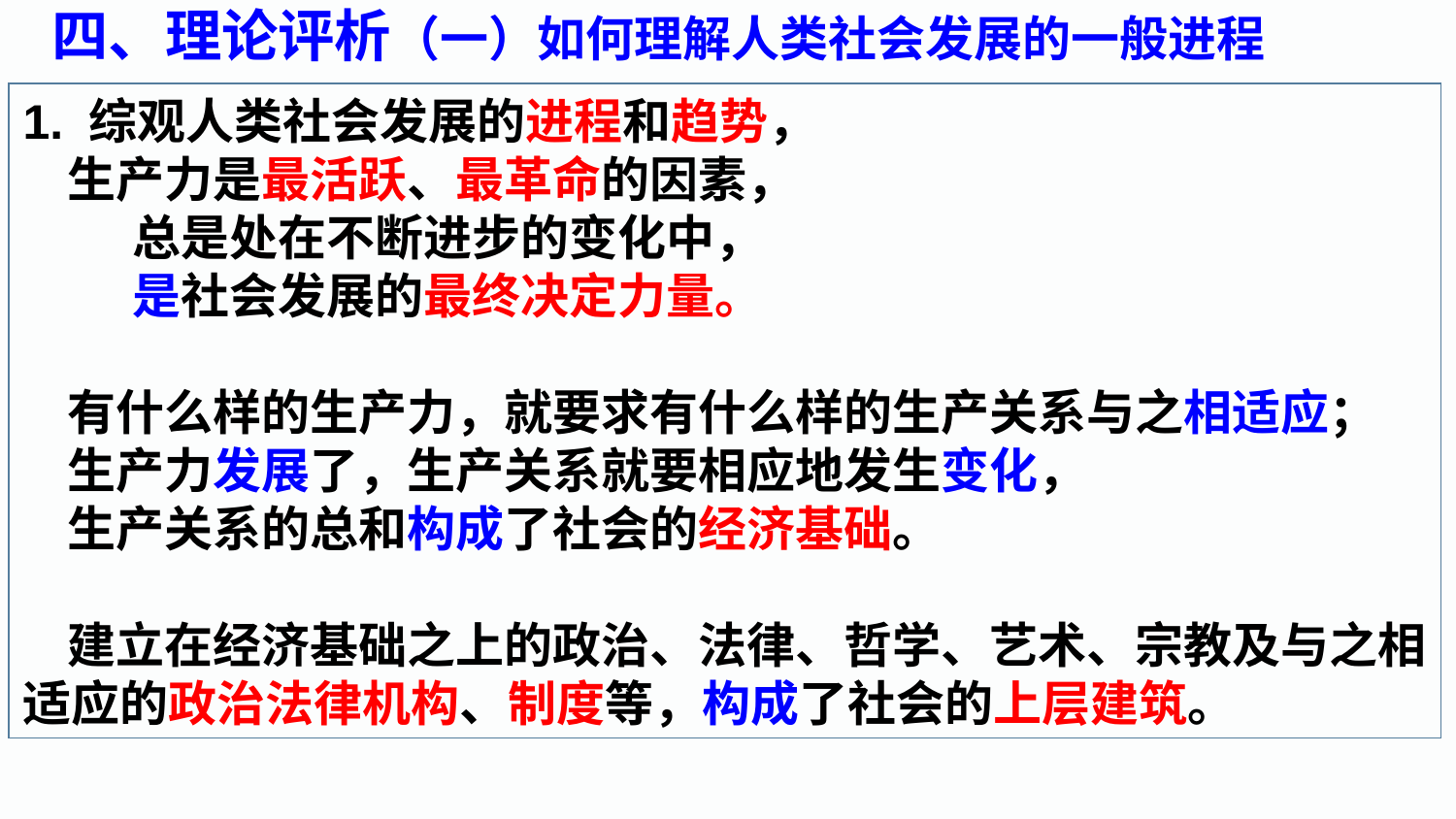

四、理论评析（一）如何理解人类社会发展的一般进程
1. 综观人类社会发展的进程和趋势，
   生产力是最活跃、最革命的因素，
         总是处在不断进步的变化中，
         是社会发展的最终决定力量。

   有什么样的生产力，就要求有什么样的生产关系与之相适应；
   生产力发展了，生产关系就要相应地发生变化，
   生产关系的总和构成了社会的经济基础。

   建立在经济基础之上的政治、法律、哲学、艺术、宗教及与之相适应的政治法律机构、制度等，构成了社会的上层建筑。